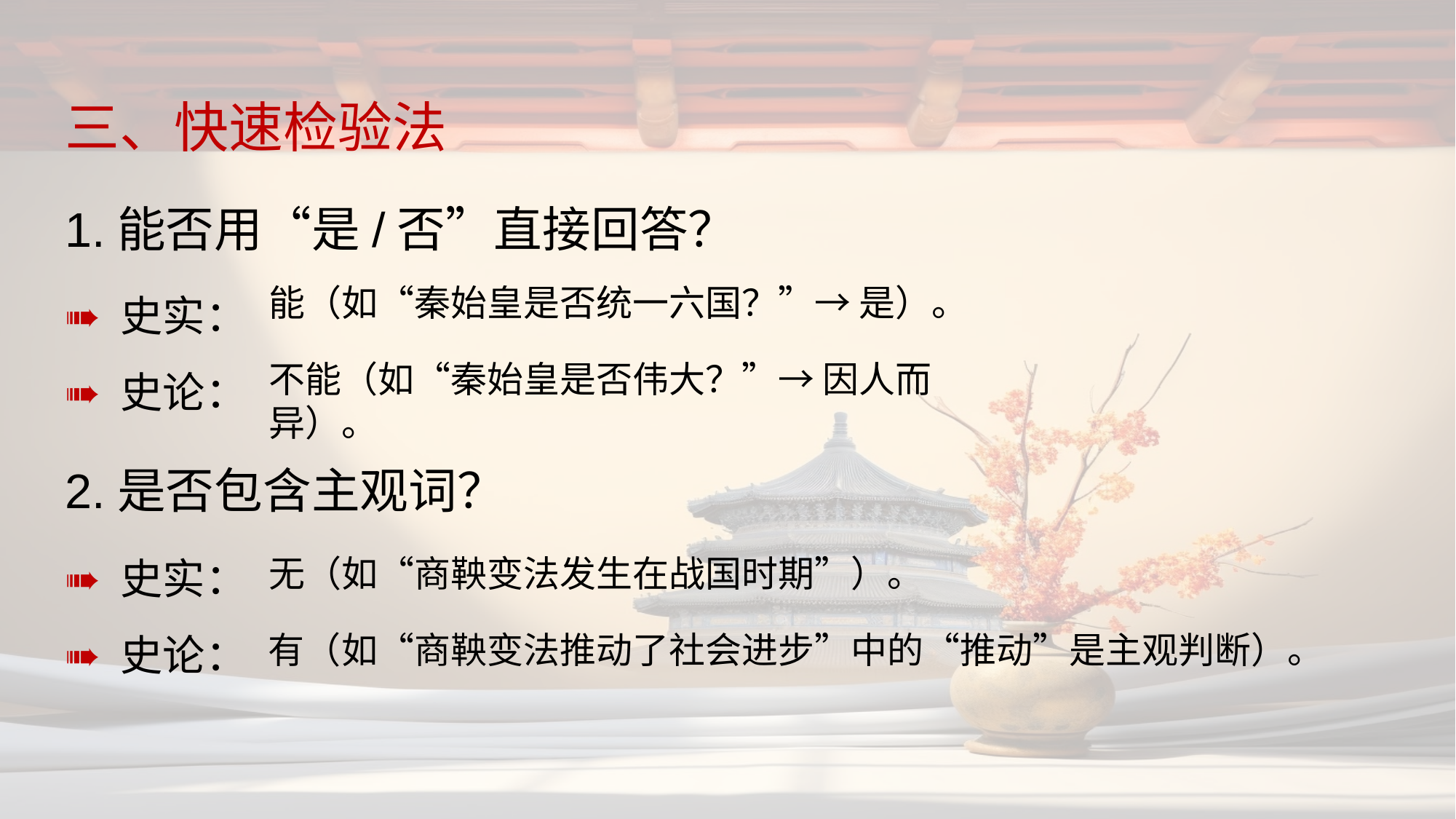

三、快速检验法
1.能否用“是/否”直接回答？
➠ 史实：
➠ 史论：
能（如“秦始皇是否统一六国？”→ 是）。
不能（如“秦始皇是否伟大？”→ 因人而异）。
2.是否包含主观词？
➠ 史实：
➠ 史论：
无（如“商鞅变法发生在战国时期”）。
有（如“商鞅变法推动了社会进步”中的“推动”是主观判断）。